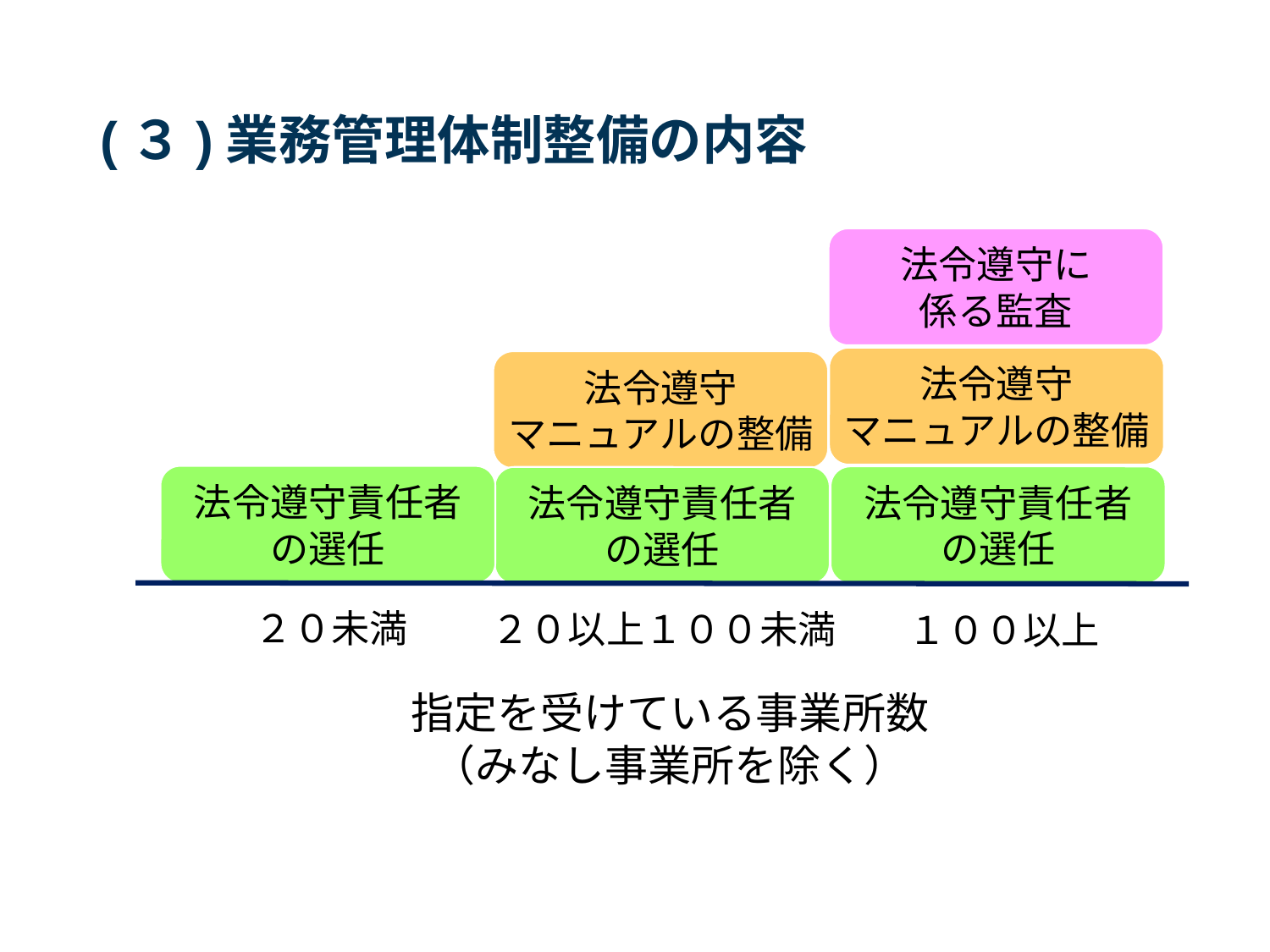

# (３)業務管理体制整備の内容
法令遵守に
係る監査
法令遵守
マニュアルの整備
法令遵守
マニュアルの整備
法令遵守責任者
の選任
法令遵守責任者
の選任
法令遵守責任者
の選任
２０未満
２０以上１００未満
１００以上
指定を受けている事業所数
（みなし事業所を除く）